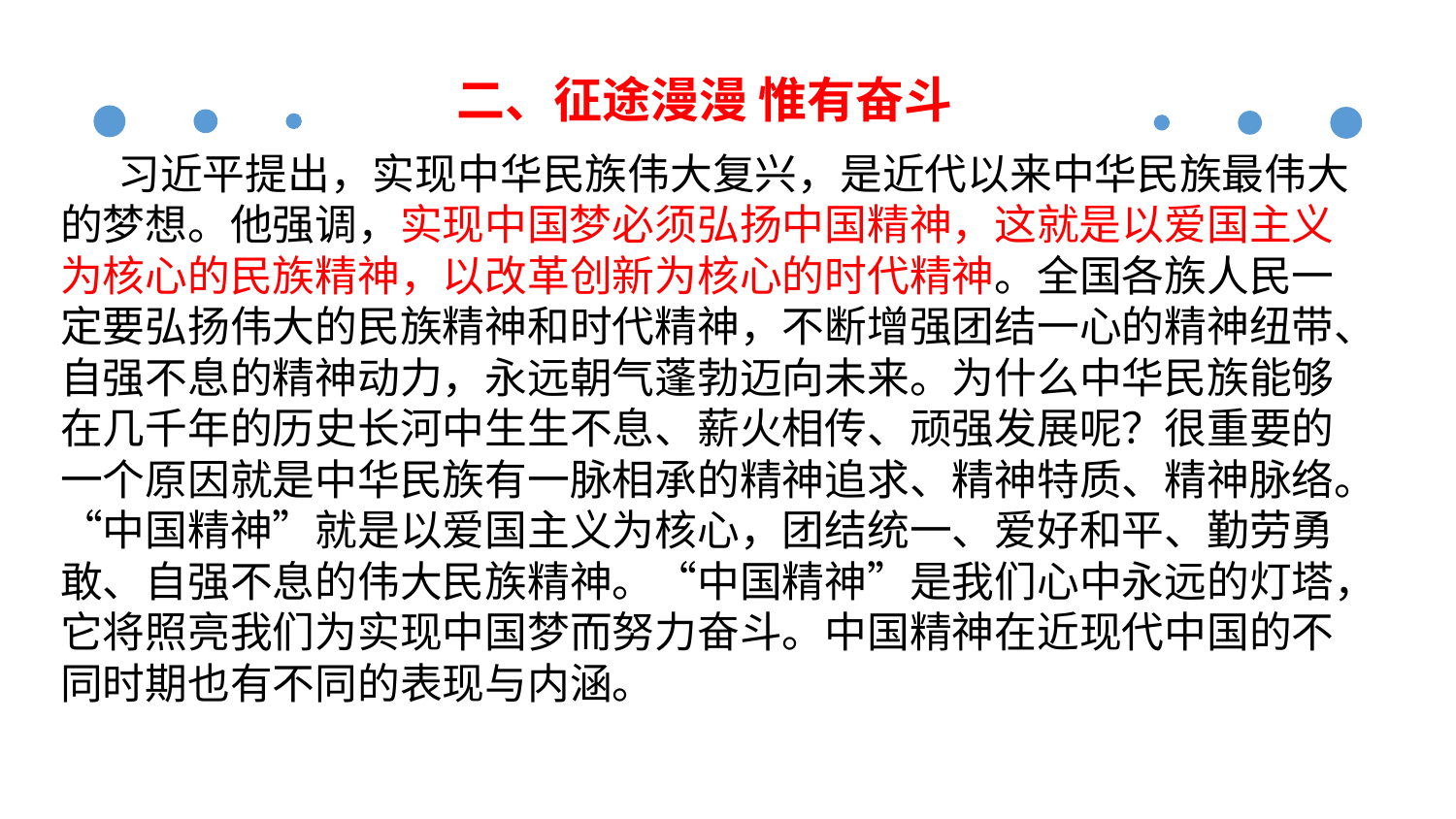

二、征途漫漫 惟有奋斗
     习近平提出，实现中华民族伟大复兴，是近代以来中华民族最伟大的梦想。他强调，实现中国梦必须弘扬中国精神，这就是以爱国主义为核心的民族精神，以改革创新为核心的时代精神。全国各族人民一定要弘扬伟大的民族精神和时代精神，不断增强团结一心的精神纽带、自强不息的精神动力，永远朝气蓬勃迈向未来。为什么中华民族能够在几千年的历史长河中生生不息、薪火相传、顽强发展呢？很重要的一个原因就是中华民族有一脉相承的精神追求、精神特质、精神脉络。“中国精神”就是以爱国主义为核心，团结统一、爱好和平、勤劳勇敢、自强不息的伟大民族精神。“中国精神”是我们心中永远的灯塔，它将照亮我们为实现中国梦而努力奋斗。中国精神在近现代中国的不同时期也有不同的表现与内涵。